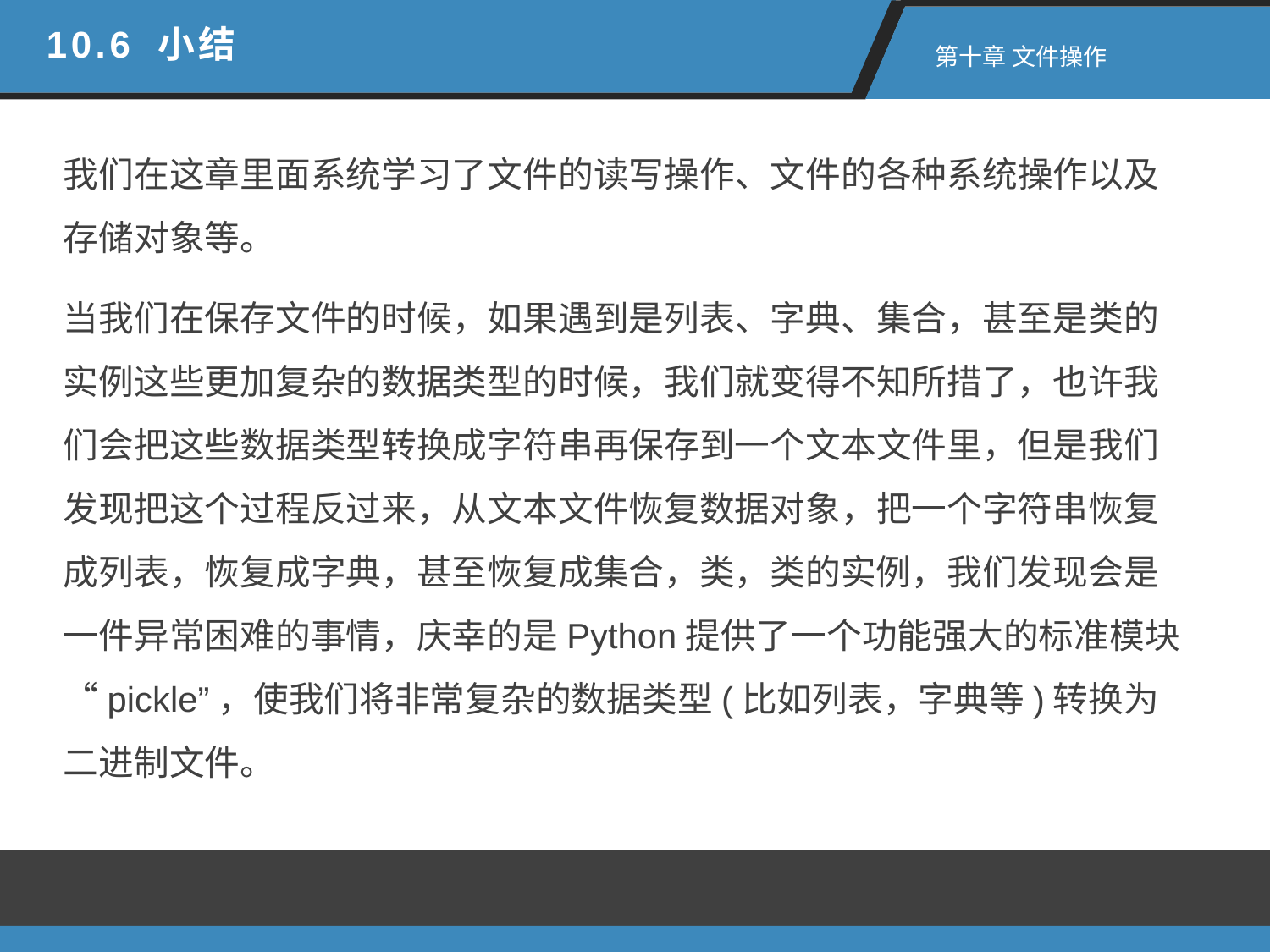

10.6 小结
  第十章 文件操作
我们在这章里面系统学习了文件的读写操作、文件的各种系统操作以及存储对象等。
当我们在保存文件的时候，如果遇到是列表、字典、集合，甚至是类的实例这些更加复杂的数据类型的时候，我们就变得不知所措了，也许我们会把这些数据类型转换成字符串再保存到一个文本文件里，但是我们发现把这个过程反过来，从文本文件恢复数据对象，把一个字符串恢复成列表，恢复成字典，甚至恢复成集合，类，类的实例，我们发现会是一件异常困难的事情，庆幸的是Python提供了一个功能强大的标准模块“pickle”，使我们将非常复杂的数据类型(比如列表，字典等)转换为二进制文件。